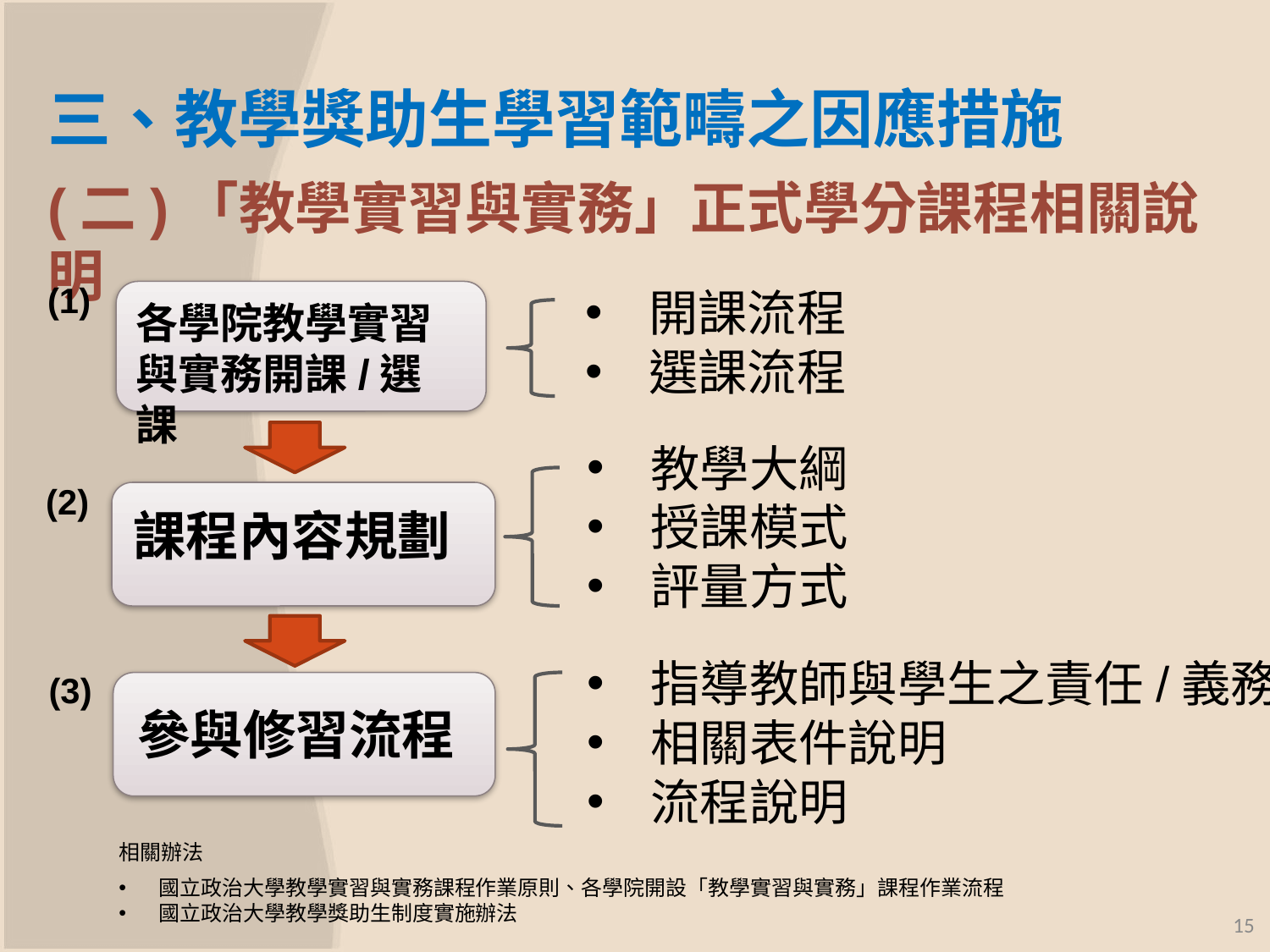

# 三、教學獎助生學習範疇之因應措施
(二)「教學實習與實務」正式學分課程相關說明

(1)
開課流程
選課流程

各學院教學實習與實務開課/選課

教學大綱
授課模式
評量方式

(2)

課程內容規劃

指導教師與學生之責任/義務
相關表件說明
流程說明
(3)

參與修習流程
相關辦法
國立政治大學教學實習與實務課程作業原則、各學院開設「教學實習與實務」課程作業流程
國立政治大學教學獎助生制度實施辦法
15